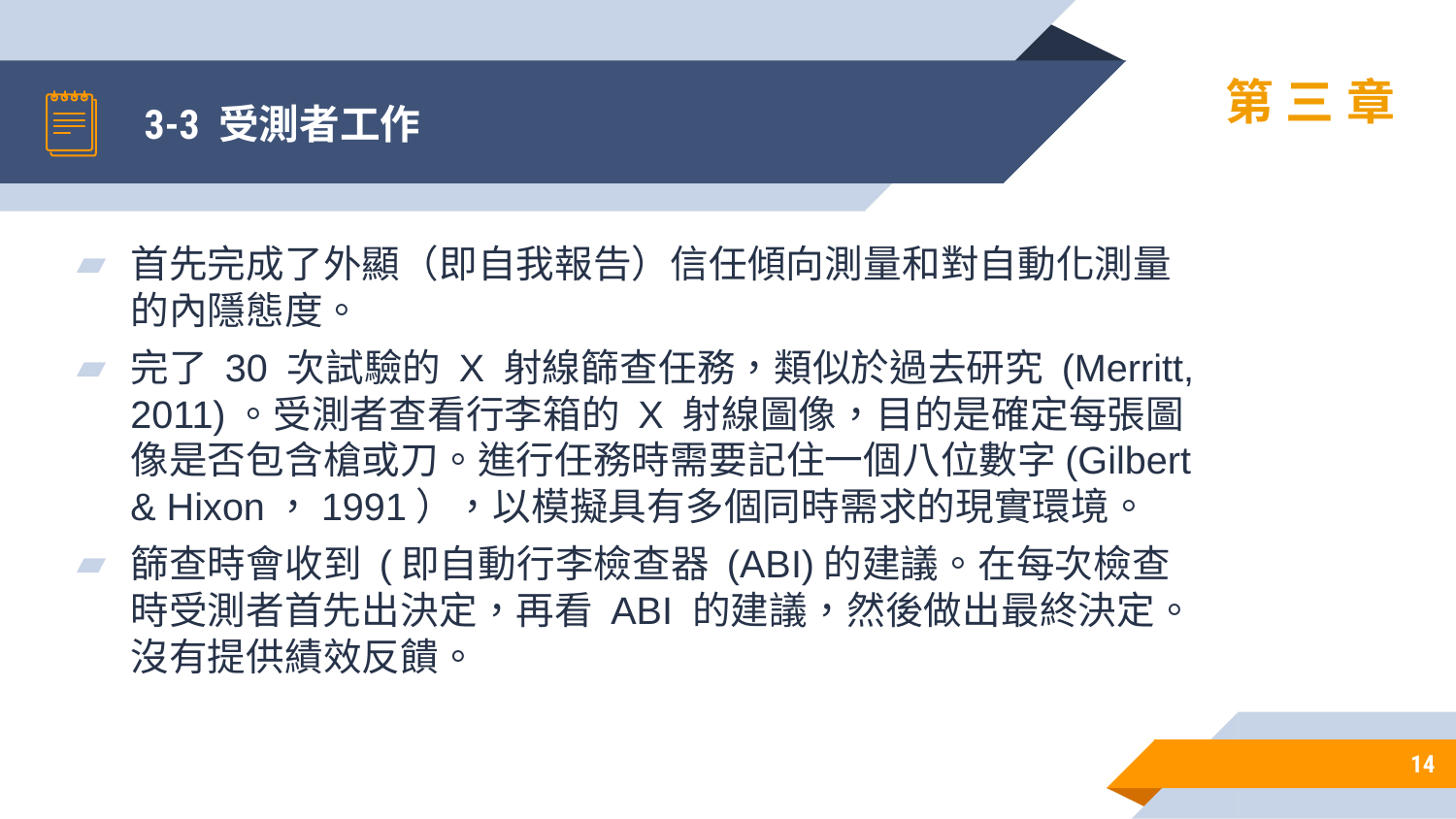

# 3-3 受測者工作
第三章

首先完成了外顯（即自我報告）信任傾向測量和對自動化測量的內隱態度。
完了 30 次試驗的 X 射線篩查任務，類似於過去研究 (Merritt, 2011)。受測者查看行李箱的 X 射線圖像，目的是確定每張圖像是否包含槍或刀。進行任務時需要記住一個八位數字(Gilbert & Hixon，1991），以模擬具有多個同時需求的現實環境。
篩查時會收到 (即自動行李檢查器 (ABI)的建議。在每次檢查時受測者首先出決定，再看 ABI 的建議，然後做出最終決定。沒有提供績效反饋。
14